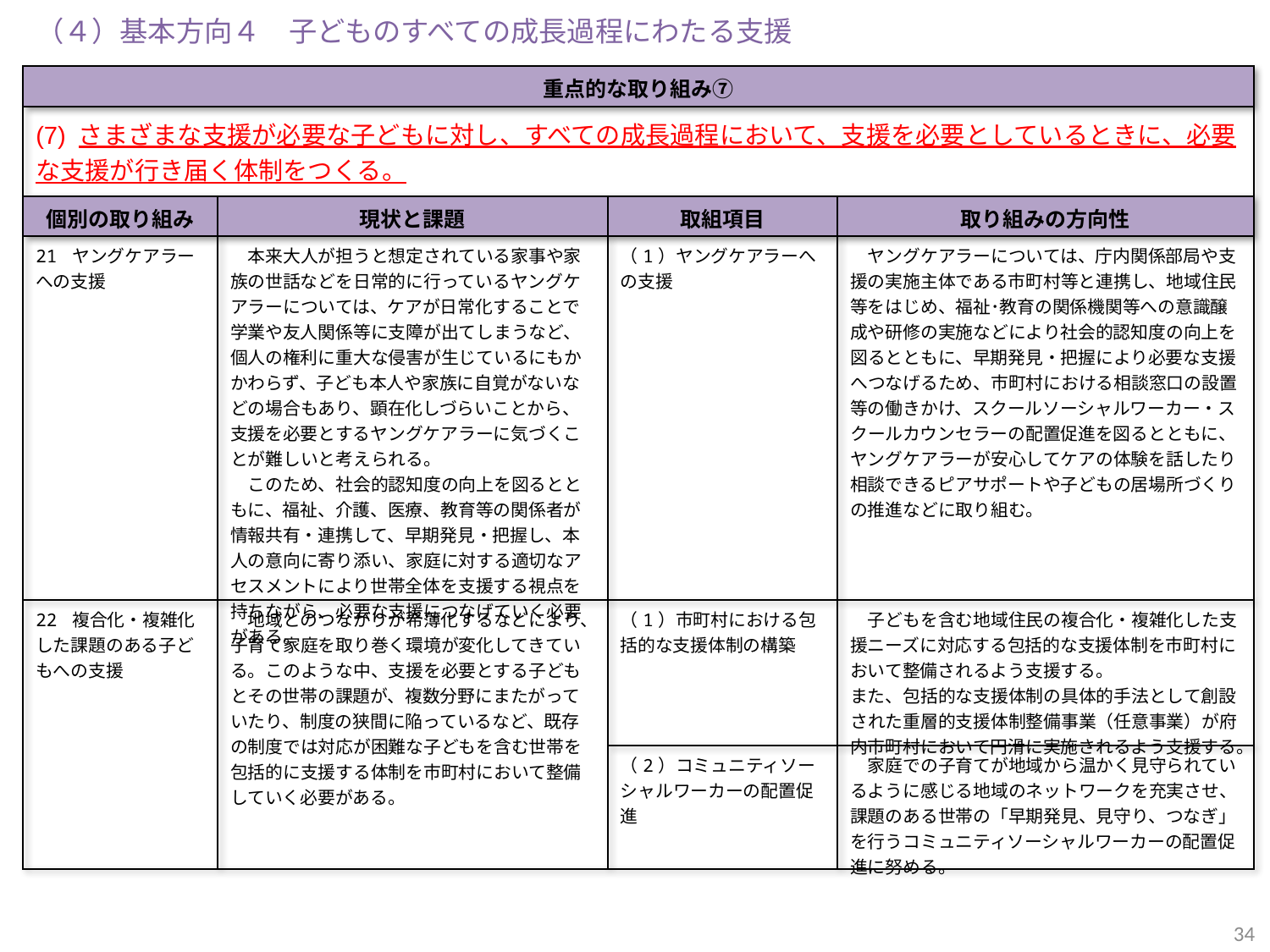

（４）基本方向４　子どものすべての成長過程にわたる支援
| 重点的な取り組み⑦ |  |  |  |
| --- | --- | --- | --- |
| (7) さまざまな支援が必要な子どもに対し、すべての成長過程において、支援を必要としているときに、必要な支援が行き届く体制をつくる。 |  |  |  |
| 個別の取り組み | 現状と課題 | 取組項目 | 取り組みの方向性 |
| 21 ヤングケアラーへの支援 | 本来大人が担うと想定されている家事や家族の世話などを日常的に行っているヤングケアラーについては、ケアが日常化することで学業や友人関係等に支障が出てしまうなど、個人の権利に重大な侵害が生じているにもかかわらず、子ども本人や家族に自覚がないなどの場合もあり、顕在化しづらいことから、支援を必要とするヤングケアラーに気づくことが難しいと考えられる。 　このため、社会的認知度の向上を図るとともに、福祉、介護、医療、教育等の関係者が情報共有・連携して、早期発見・把握し、本人の意向に寄り添い、家庭に対する適切なアセスメントにより世帯全体を支援する視点を持ちながら、必要な支援につなげていく必要がある。 | （1）ヤングケアラーへの支援 | ヤングケアラーについては、庁内関係部局や支援の実施主体である市町村等と連携し、地域住民等をはじめ、福祉･教育の関係機関等への意識醸成や研修の実施などにより社会的認知度の向上を図るとともに、早期発見・把握により必要な支援へつなげるため、市町村における相談窓口の設置等の働きかけ、スクールソーシャルワーカー・スクールカウンセラーの配置促進を図るとともに、ヤングケアラーが安心してケアの体験を話したり相談できるピアサポートや子どもの居場所づくりの推進などに取り組む。 |
| 22 複合化・複雑化した課題のある子どもへの支援 | 地域とのつながりが希薄化するなどにより、子育て家庭を取り巻く環境が変化してきている。このような中、支援を必要とする子どもとその世帯の課題が、複数分野にまたがっていたり、制度の狭間に陥っているなど、既存の制度では対応が困難な子どもを含む世帯を包括的に支援する体制を市町村において整備していく必要がある。 | （1）市町村における包括的な支援体制の構築 | 子どもを含む地域住民の複合化・複雑化した支援ニーズに対応する包括的な支援体制を市町村において整備されるよう支援する。 また、包括的な支援体制の具体的手法として創設された重層的支援体制整備事業（任意事業）が府内市町村において円滑に実施されるよう支援する。 |
|  |  | （2）コミュニティソーシャルワーカーの配置促進 | 家庭での子育てが地域から温かく見守られているように感じる地域のネットワークを充実させ、課題のある世帯の「早期発見、見守り、つなぎ」を行うコミュニティソーシャルワーカーの配置促進に努める。 |
34